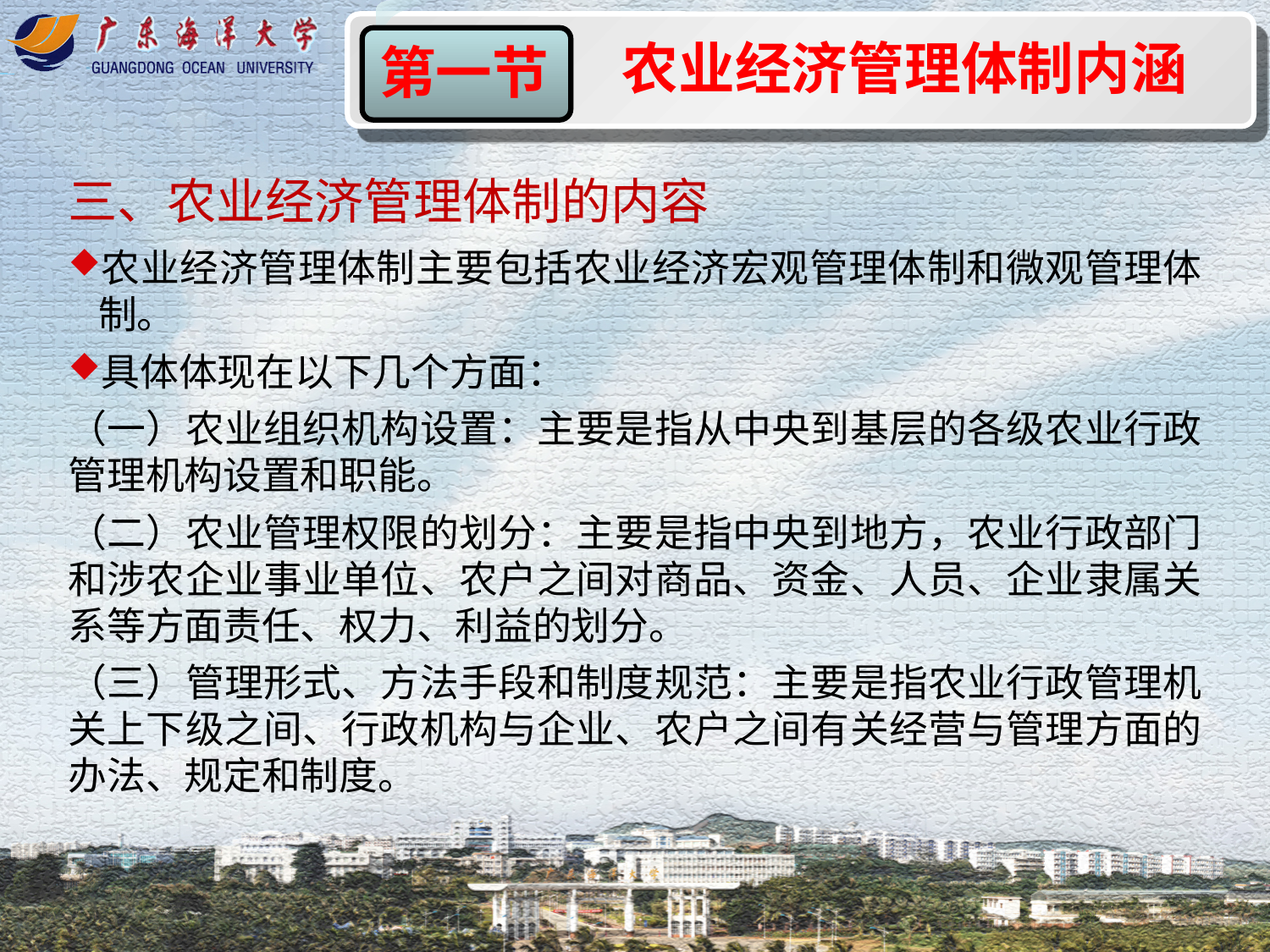

农业经济管理体制内涵

第一节
三、农业经济管理体制的内容
农业经济管理体制主要包括农业经济宏观管理体制和微观管理体制。
具体体现在以下几个方面：
（一）农业组织机构设置：主要是指从中央到基层的各级农业行政管理机构设置和职能。
（二）农业管理权限的划分：主要是指中央到地方，农业行政部门和涉农企业事业单位、农户之间对商品、资金、人员、企业隶属关系等方面责任、权力、利益的划分。
（三）管理形式、方法手段和制度规范：主要是指农业行政管理机关上下级之间、行政机构与企业、农户之间有关经营与管理方面的办法、规定和制度。